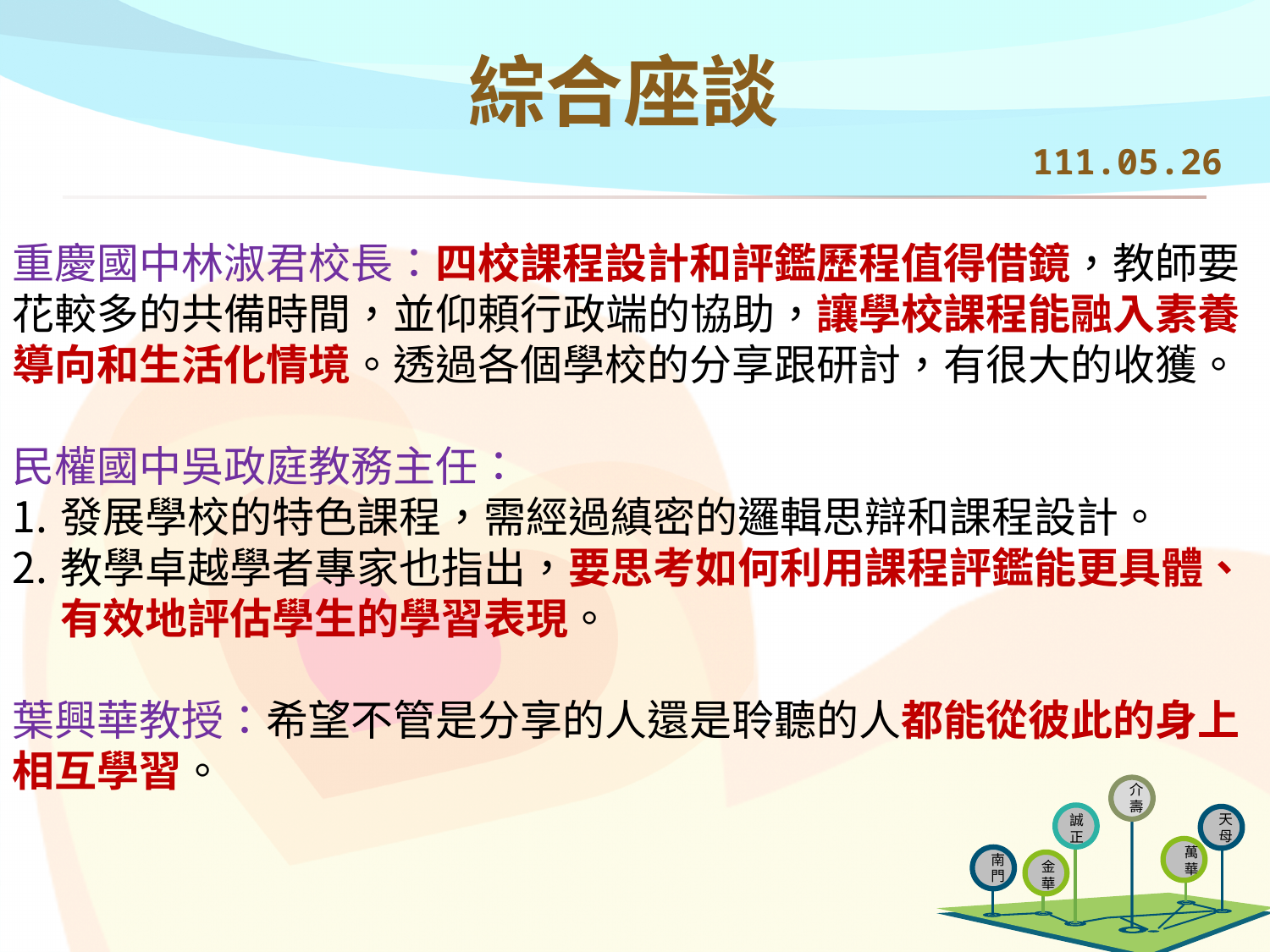

# 綜合座談
111.05.26
重慶國中林淑君校長：四校課程設計和評鑑歷程值得借鏡，教師要花較多的共備時間，並仰頼行政端的協助，讓學校課程能融入素養導向和生活化情境。透過各個學校的分享跟研討，有很大的收獲。

民權國中吳政庭教務主任：
發展學校的特色課程，需經過縝密的邏輯思辯和課程設計。
教學卓越學者專家也指出，要思考如何利用課程評鑑能更具體、有效地評估學生的學習表現。

葉興華教授：希望不管是分享的人還是聆聽的人都能從彼此的身上相互學習。
介
壽

天母

誠正

萬
華

南門

金華